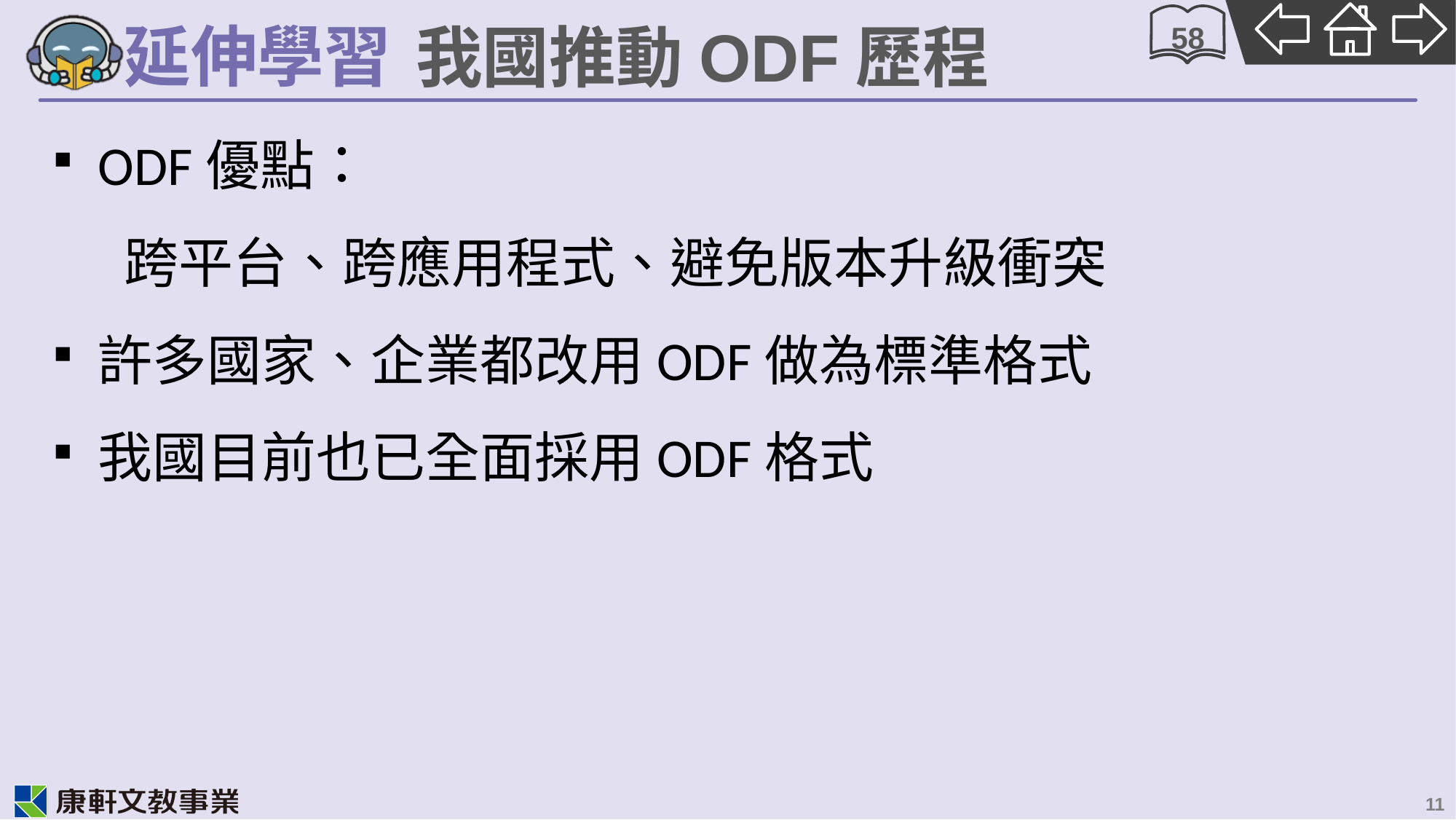

58
# 我國推動ODF歷程
ODF優點：
 跨平台、跨應用程式、避免版本升級衝突
許多國家、企業都改用ODF做為標準格式
我國目前也已全面採用ODF格式

11